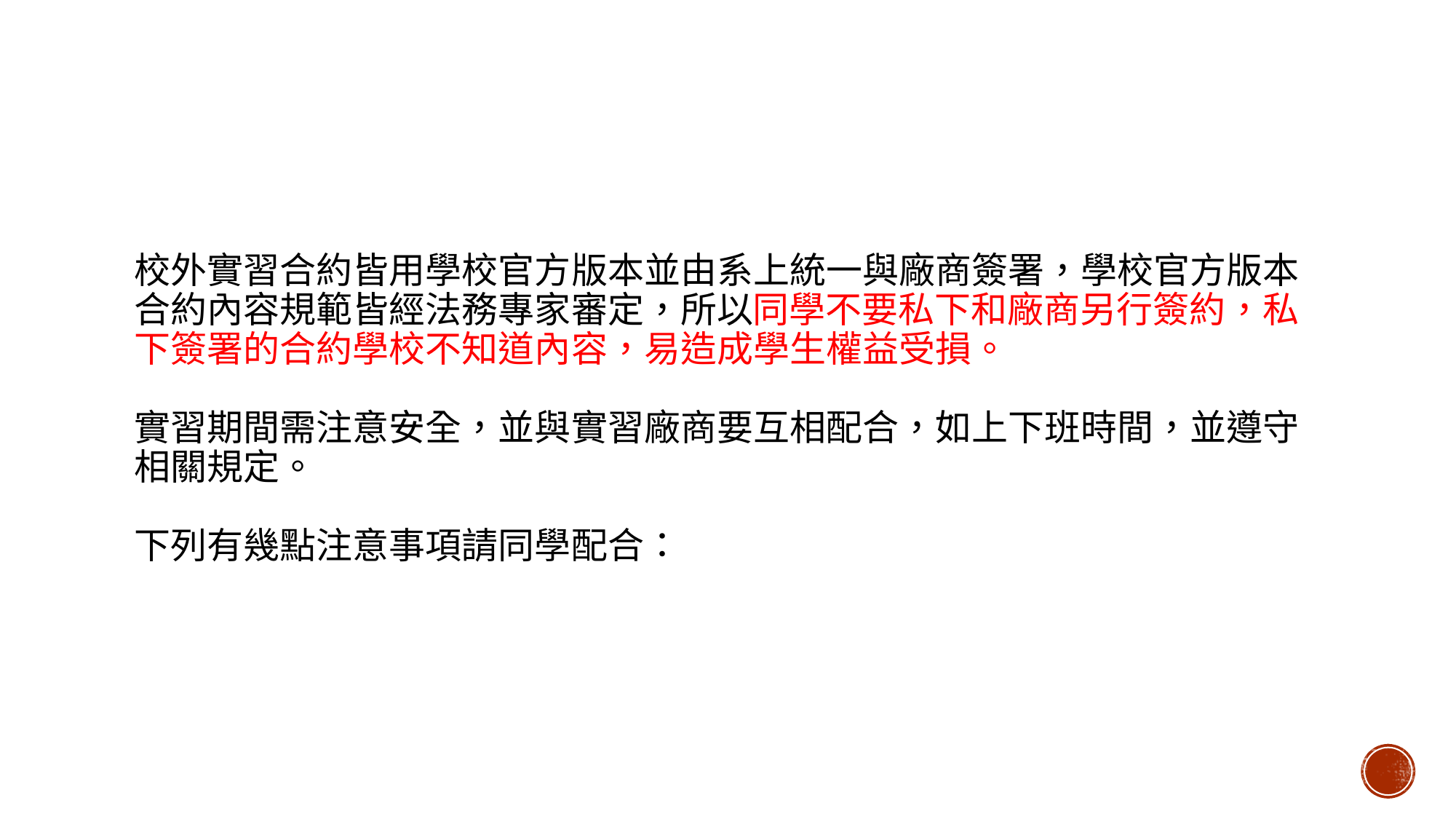

# 校外實習合約皆用學校官方版本並由系上統一與廠商簽署，學校官方版本合約內容規範皆經法務專家審定，所以同學不要私下和廠商另行簽約，私下簽署的合約學校不知道內容，易造成學生權益受損。 實習期間需注意安全，並與實習廠商要互相配合，如上下班時間，並遵守相關規定。 下列有幾點注意事項請同學配合：